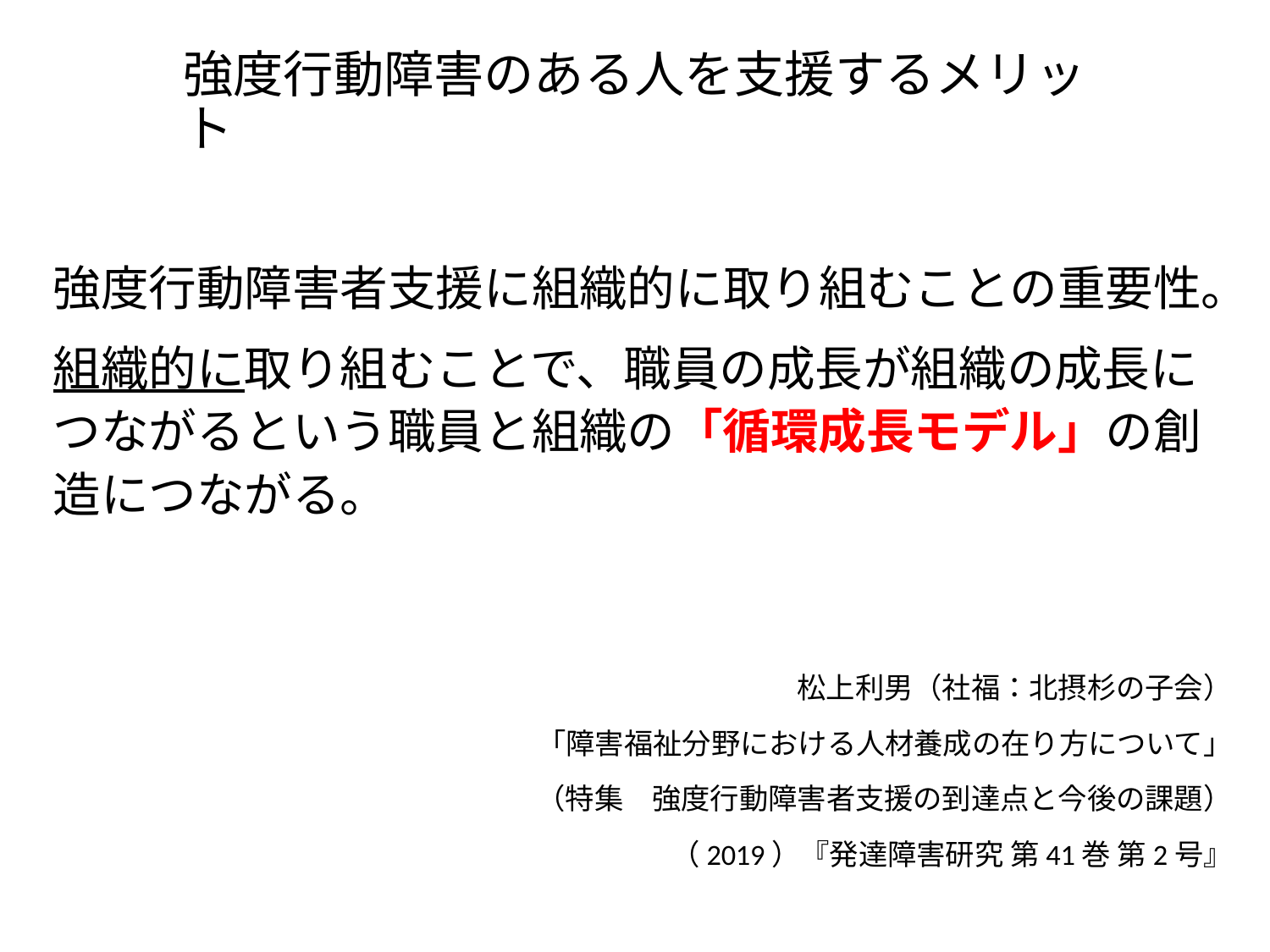

# 強度行動障害のある人を支援するメリット
強度行動障害者支援に組織的に取り組むことの重要性。
組織的に取り組むことで、職員の成長が組織の成長につながるという職員と組織の「循環成長モデル」の創造につながる。

松上利男（社福：北摂杉の子会）
「障害福祉分野における人材養成の在り方について」
（特集　強度行動障害者支援の到達点と今後の課題）
（2019）『発達障害研究 第41巻 第2号』